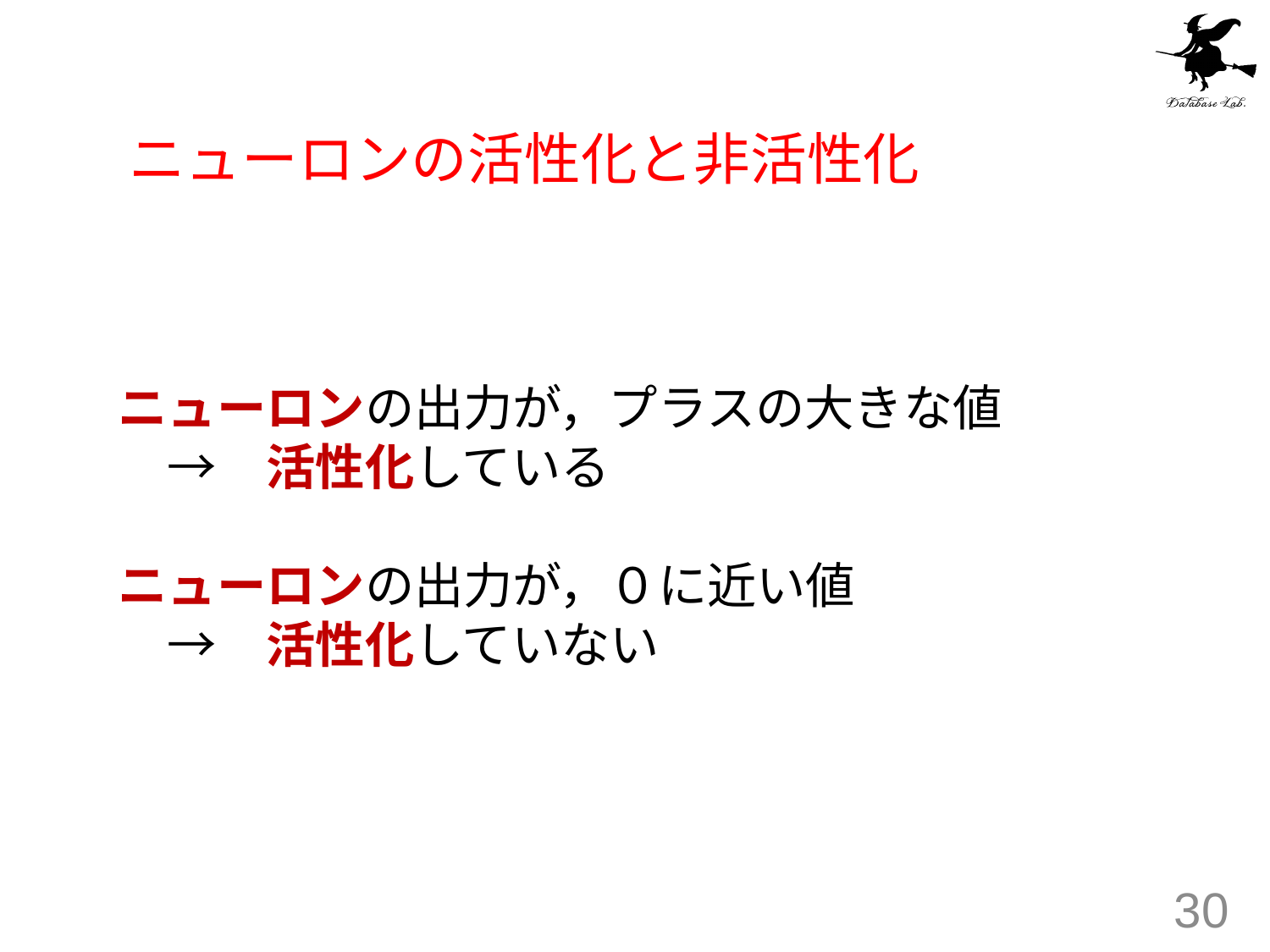

# ニューロンの活性化と非活性化
ニューロンの出力が，プラスの大きな値
　→　活性化している

ニューロンの出力が，０に近い値
　→　活性化していない
30